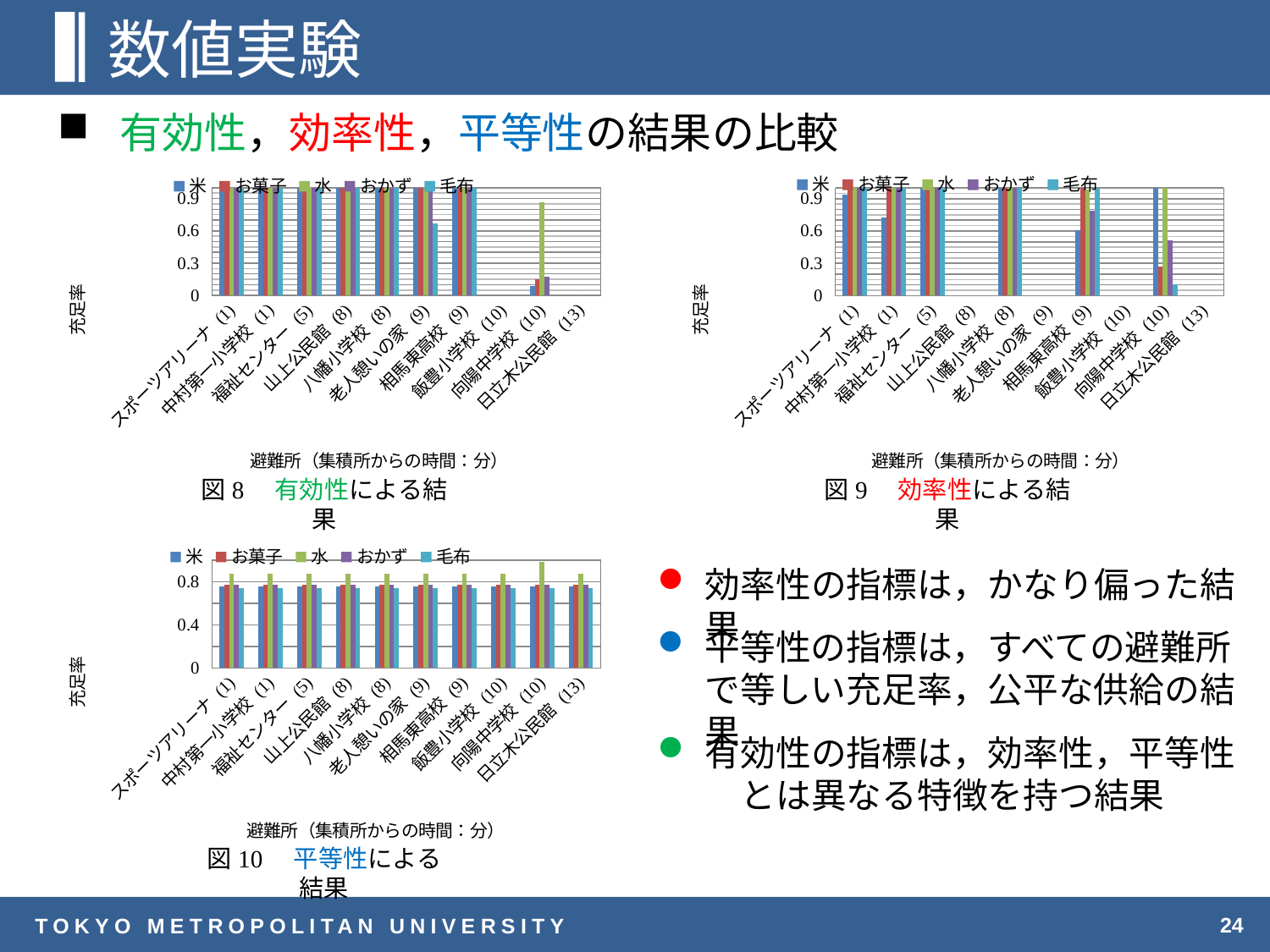

# 数値実験
  有効性，効率性，平等性の結果の比較

### Chart

| Category | 米 | お菓子 | 水 | おかず | 毛布 |
|---|---|---|---|---|---|
| スポーツアリーナ (1) | 1.0 | 1.0 | 1.0 | 1.0 | 1.0 |
| 中村第一小学校 (1) | 1.0 | 1.0 | 1.0 | 1.0 | 1.0 |
| 福祉センター (5) | 1.0 | 1.0 | 1.0 | 1.0 | 1.0 |
| 山上公民館 (8) | 1.0 | 1.0 | 1.0 | 1.0 | 1.0 |
| 八幡小学校 (8) | 1.0 | 1.0 | 1.0 | 1.0 | 1.0 |
| 老人憩いの家 (9) | 1.0 | 1.0 | 1.0 | 1.0 | 0.6666666666666666 |
| 相馬東高校 (9) | 1.0 | 1.0 | 1.0 | 1.0 | 1.0 |
| 飯豊小学校 (10) | 0.0 | 0.0 | 0.0 | 0.0 | 0.0 |
| 向陽中学校 (10) | 0.08695652173913043 | 0.15217391304347827 | 0.8620689655172413 | 0.1724137931034483 | 0.0 |
| 日立木公民館 (13) | 0.0 | 0.0 | 0.0 | 0.0 | 0.0 |

### Chart

| Category | 米 | お菓子 | 水 | おかず | 毛布 |
|---|---|---|---|---|---|
| スポーツアリーナ (1) | 0.9394871794846154 | 1.0 | 1.0 | 1.0 | 1.0 |
| 中村第一小学校 (1) | 0.7234782608695652 | 1.0 | 1.0 | 1.0 | 1.0 |
| 福祉センター (5) | 1.0 | 1.0 | 1.0 | 1.0 | 1.0 |
| 山上公民館 (8) | 0.0 | 0.0 | 0.0 | 0.0 | 0.0 |
| 八幡小学校 (8) | 1.0 | 1.0 | 1.0 | 1.0 | 1.0 |
| 老人憩いの家 (9) | 0.0 | 0.0 | 0.0 | 0.0 | 0.0 |
| 相馬東高校 (9) | 0.605866666668 | 1.0 | 0.9838709677419355 | 0.7903225806451613 | 1.0 |
| 飯豊小学校 (10) | 0.0 | 0.0 | 0.0 | 0.0 | 0.0 |
| 向陽中学校 (10) | 1.0 | 0.26811594202898553 | 1.0 | 0.5172413793103449 | 0.10869565217391304 |
| 日立木公民館 (13) | 0.0 | 0.0 | 0.0 | 0.0 | 0.0 |
図8　有効性による結果
図9　効率性による結果

### Chart

| Category | 米 | お菓子 | 水 | おかず | 毛布 |
|---|---|---|---|---|---|
| スポーツアリーナ (1) | 0.7575757575753846 | 0.7692307692307693 | 0.8767221153727274 | 0.7716049382727272 | 0.7392996108961539 |
| 中村第一小学校 (1) | 0.757575757573913 | 0.7692307692296296 | 0.8767221153736843 | 0.7716049382719298 | 0.7392996108955556 |
| 福祉センター (5) | 0.7575757575759999 | 0.7692307692333333 | 0.8767221153730158 | 0.7716049382714286 | 0.739299610894 |
| 山上公民館 (8) | 0.757575757575 | 0.7692307692314285 | 0.8767221153733334 | 0.77160493827 | 0.7392996108933333 |
| 八幡小学校 (8) | 0.75757575757625 | 0.7692307692302326 | 0.8767221153722222 | 0.7716049382722222 | 0.7392996108933333 |
| 老人憩いの家 (9) | 0.757575757575 | 0.7692307692311111 | 0.8767221153725 | 0.7716049382725 | 0.7392996108933333 |
| 相馬東高校 (9) | 0.7575757575759999 | 0.7692307692312925 | 0.8767221153725806 | 0.7716049382709678 | 0.7392996108959184 |
| 飯豊小学校 (10) | 0.75757575757625 | 0.7692307692311112 | 0.8767221153736843 | 0.7716049382736841 | 0.7392996108933333 |
| 向陽中学校 (10) | 0.757575757573913 | 0.769230769231884 | 0.9791709881155173 | 0.7716049382724137 | 0.7392996108956522 |
| 日立木公民館 (13) | 0.7575757575766667 | 0.7692307692333333 | 0.8767221153728572 | 0.7716049382714285 | 0.739299610894 |
効率性の指標は，かなり偏った結果
平等性の指標は，すべての避難所で等しい充足率，公平な供給の結果
有効性の指標は，効率性，平等性　とは異なる特徴を持つ結果
図10　平等性による結果